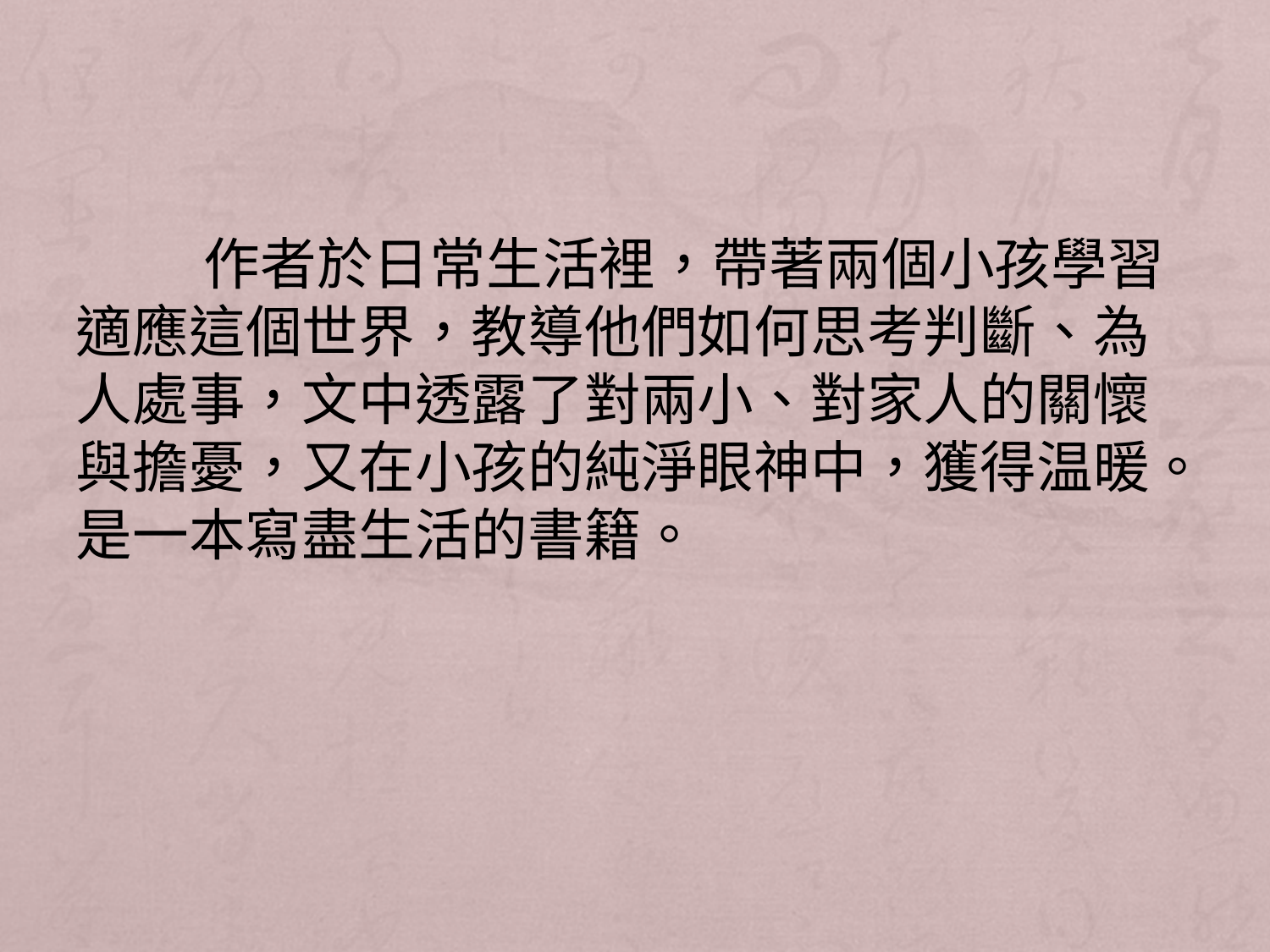

#
         作者於日常生活裡，帶著兩個小孩學習適應這個世界，教導他們如何思考判斷、為人處事，文中透露了對兩小、對家人的關懷與擔憂，又在小孩的純淨眼神中，獲得温暖。是一本寫盡生活的書籍。